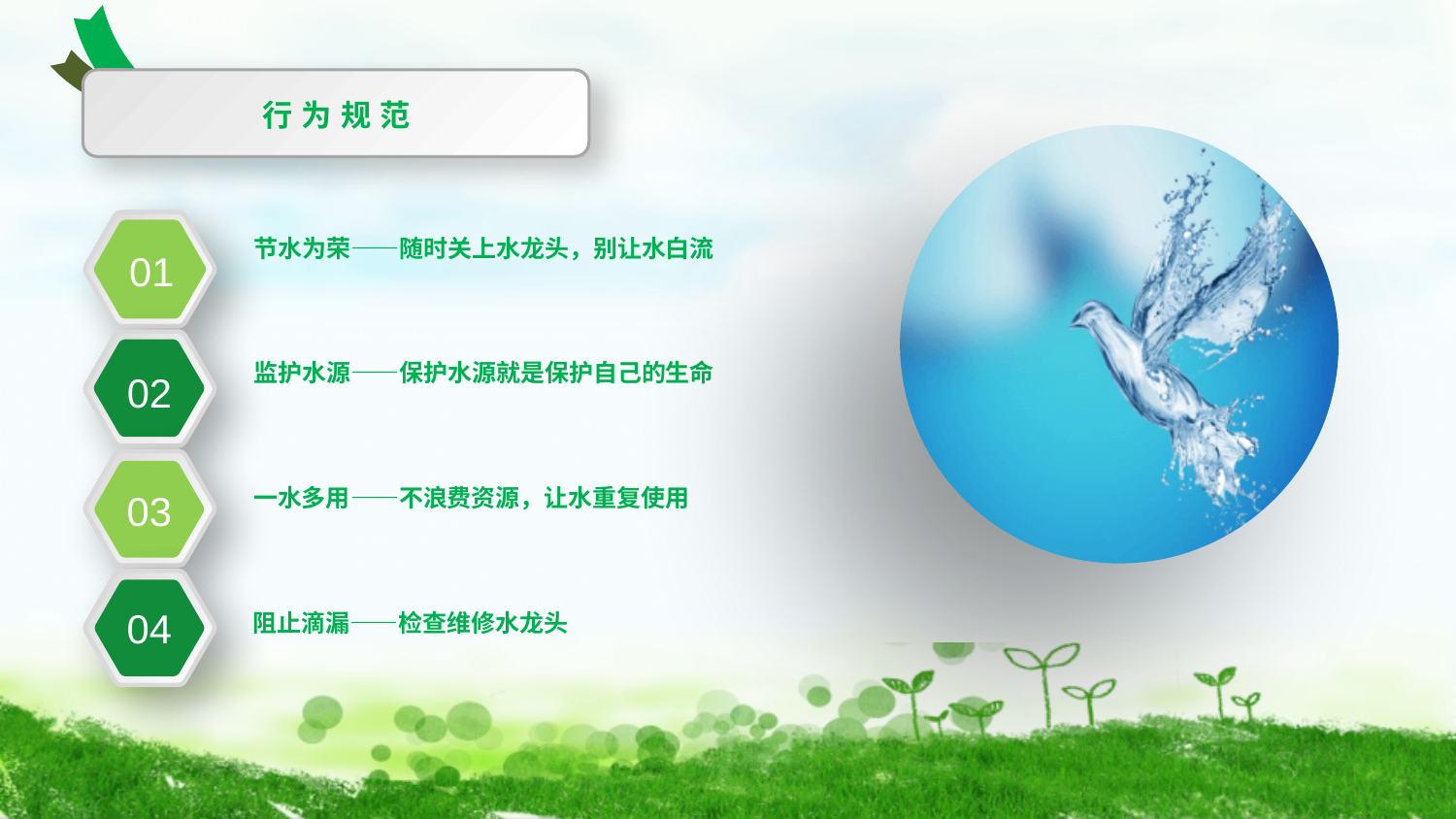

行为规范

01
节水为荣——随时关上水龙头，别让水白流

02
监护水源——保护水源就是保护自己的生命

03
一水多用——不浪费资源，让水重复使用

04
阻止滴漏——检查维修水龙头